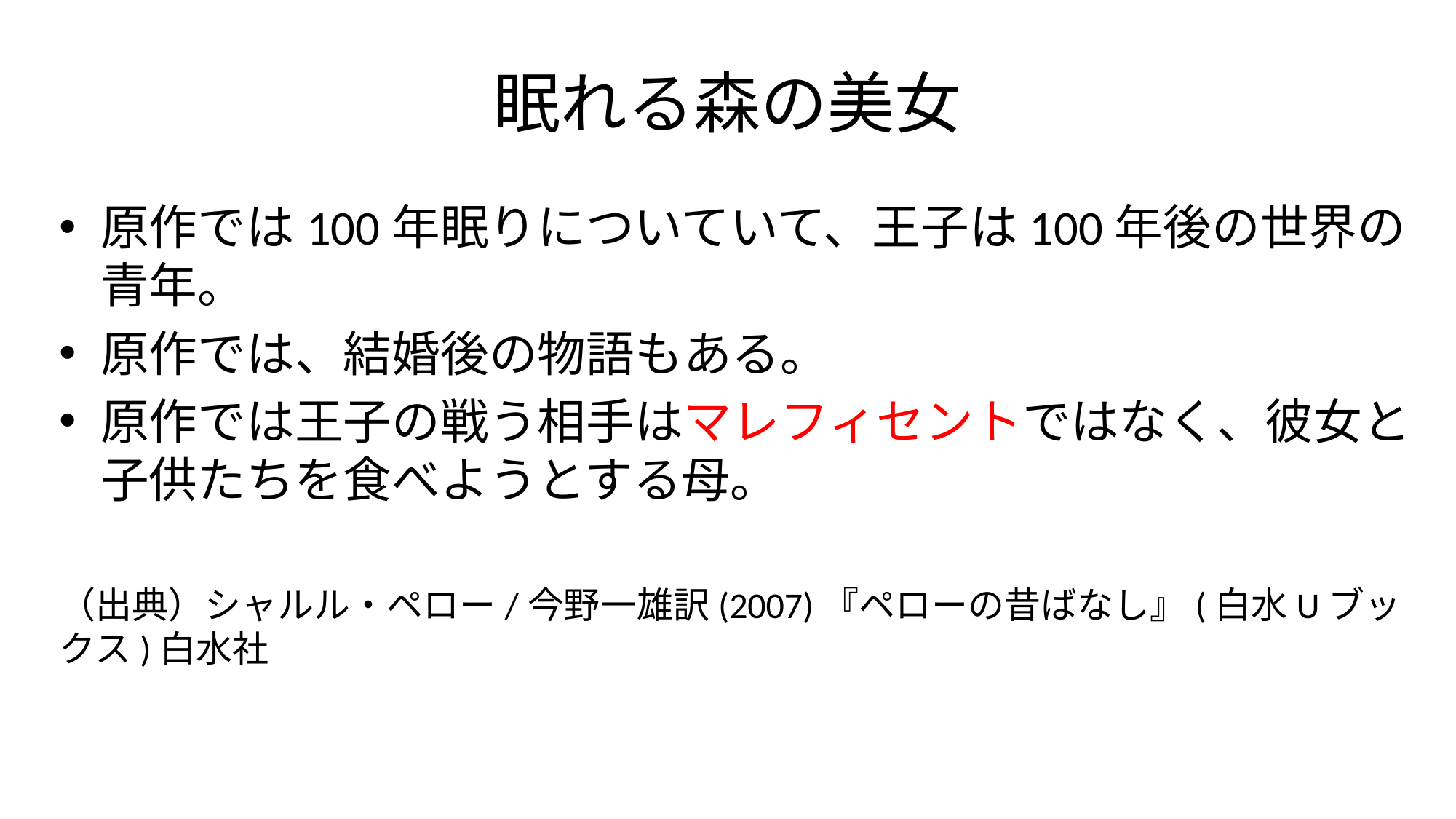

# 眠れる森の美女
原作では100年眠りについていて、王子は100年後の世界の青年。
原作では、結婚後の物語もある。
原作では王子の戦う相手はマレフィセントではなく、彼女と子供たちを食べようとする母。

（出典）シャルル・ペロー/今野一雄訳(2007)『ペローの昔ばなし』(白水Uブックス)白水社